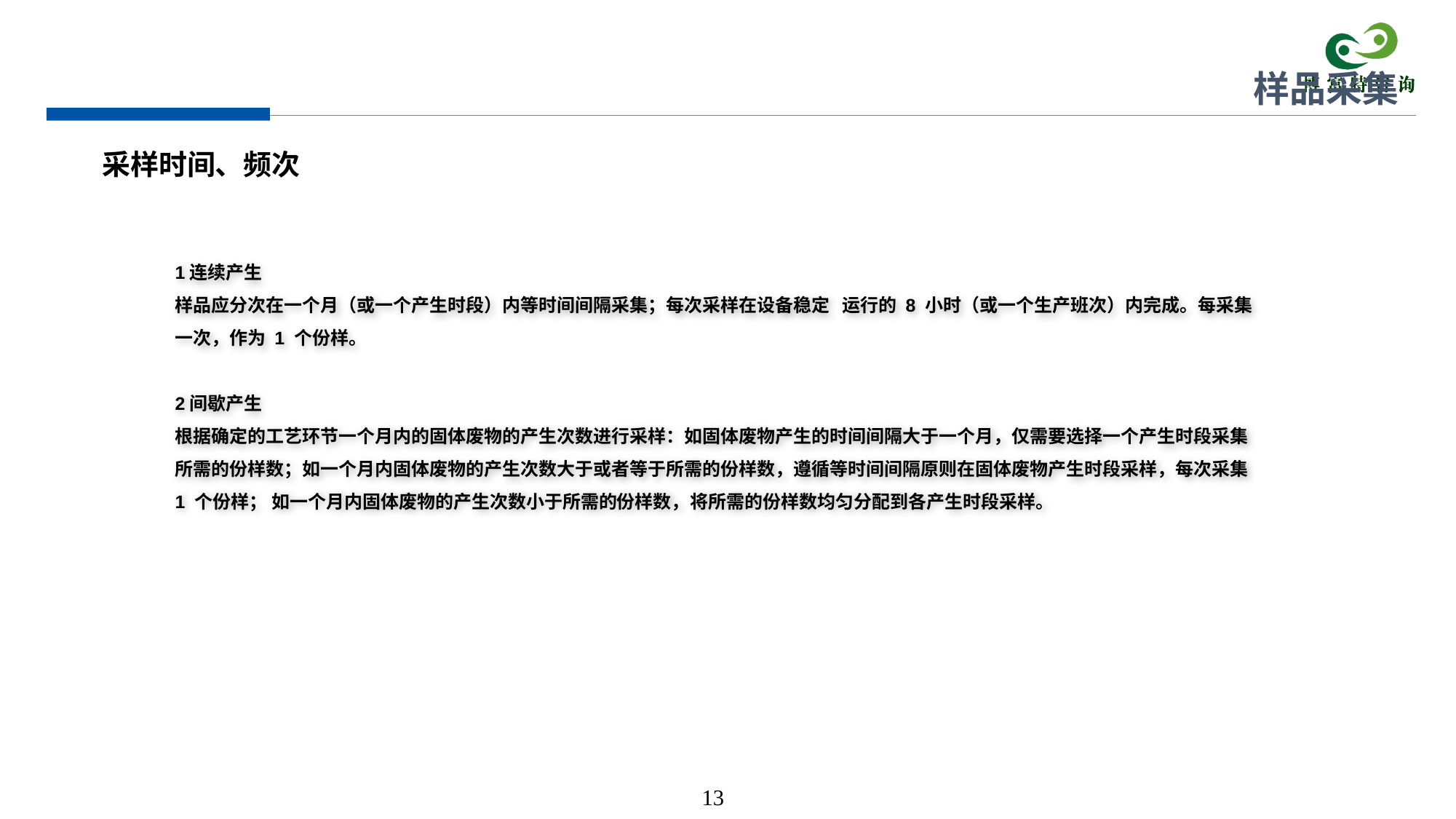

样品采集
采样时间、频次
1连续产生
样品应分次在一个月（或一个产生时段）内等时间间隔采集；每次采样在设备稳定   运行的 8 小时（或一个生产班次）内完成。每采集一次，作为 1 个份样。

2间歇产生
根据确定的工艺环节一个月内的固体废物的产生次数进行采样：如固体废物产生的时间间隔大于一个月，仅需要选择一个产生时段采集所需的份样数；如一个月内固体废物的产生次数大于或者等于所需的份样数，遵循等时间间隔原则在固体废物产生时段采样，每次采集 1 个份样； 如一个月内固体废物的产生次数小于所需的份样数，将所需的份样数均匀分配到各产生时段采样。